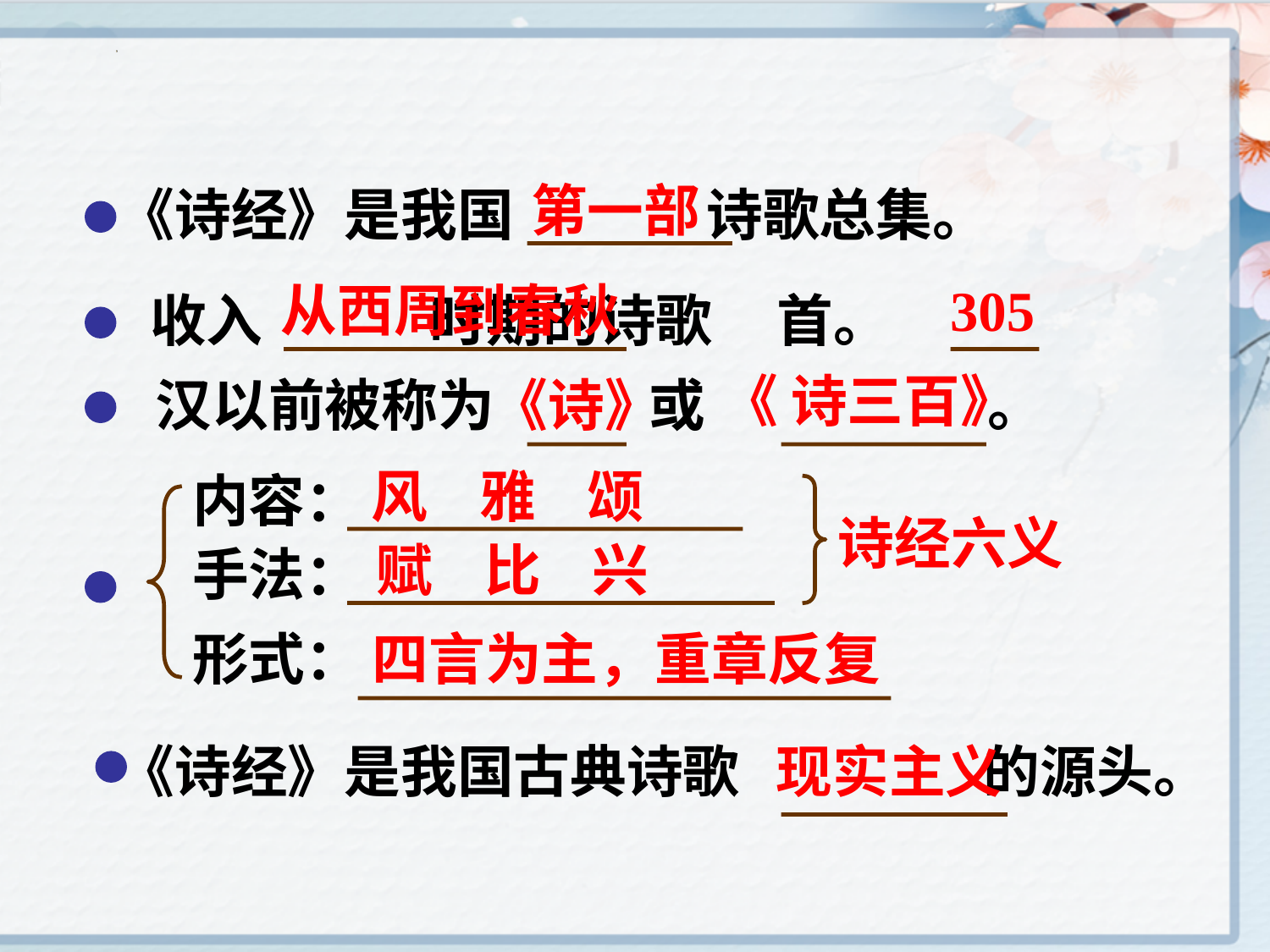

第一部
《诗经》是我国               诗歌总集。

从西周到春秋
305
收入             时期的诗歌     首。

《 诗三百》
汉以前被称为            或                      。
《诗》

风    雅    颂
内容：

诗经六义

赋    比    兴
手法：

形式：
四言为主，重章反复

《诗经》是我国古典诗歌                   的源头。
现实主义

6